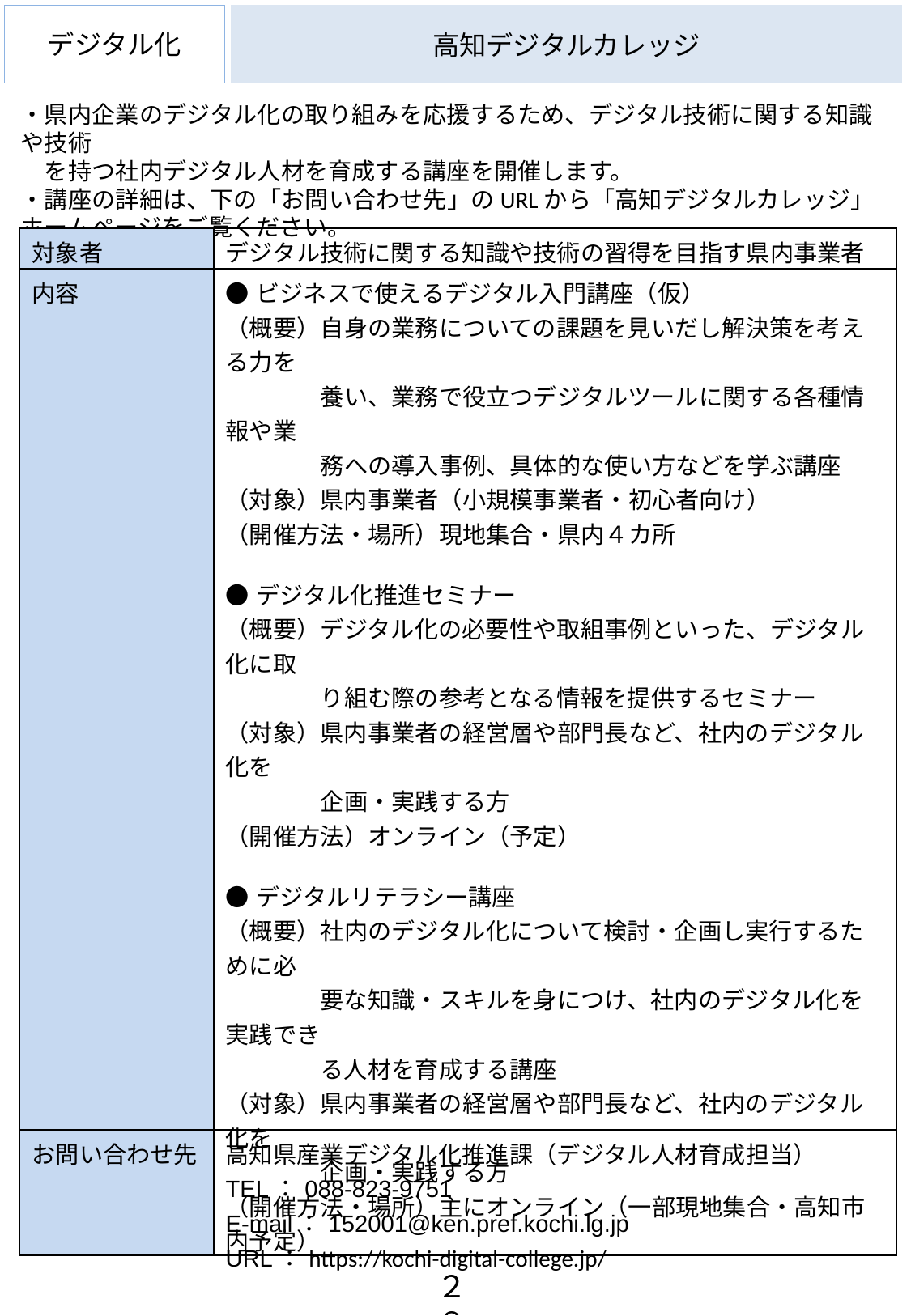

デジタル化
# 高知デジタルカレッジ
・県内企業のデジタル化の取り組みを応援するため、デジタル技術に関する知識や技術
　を持つ社内デジタル人材を育成する講座を開催します。
・講座の詳細は、下の「お問い合わせ先」のURLから「高知デジタルカレッジ」ホームページをご覧ください。
| 対象者 | デジタル技術に関する知識や技術の習得を目指す県内事業者 |
| --- | --- |
| 内容 | ●ビジネスで使えるデジタル入門講座（仮） （概要）自身の業務についての課題を見いだし解決策を考える力を 　　　　養い、業務で役立つデジタルツールに関する各種情報や業 　　　　務への導入事例、具体的な使い方などを学ぶ講座 （対象）県内事業者（小規模事業者・初心者向け） （開催方法・場所）現地集合・県内４カ所 ●デジタル化推進セミナー （概要）デジタル化の必要性や取組事例といった、デジタル化に取 　　　　り組む際の参考となる情報を提供するセミナー （対象）県内事業者の経営層や部門長など、社内のデジタル化を 　　　　企画・実践する方 （開催方法）オンライン（予定） ●デジタルリテラシー講座 （概要）社内のデジタル化について検討・企画し実行するために必 　　　　要な知識・スキルを身につけ、社内のデジタル化を実践でき 　　　　る人材を育成する講座 （対象）県内事業者の経営層や部門長など、社内のデジタル化を 　　　　企画・実践する方 （開催方法・場所）主にオンライン（一部現地集合・高知市内予定） |
| お問い合わせ先 | 高知県産業デジタル化推進課（デジタル人材育成担当） TEL：088-823-9751 E-mail：152001@ken.pref.kochi.lg.jp URL：https://kochi-digital-college.jp/ |
２８